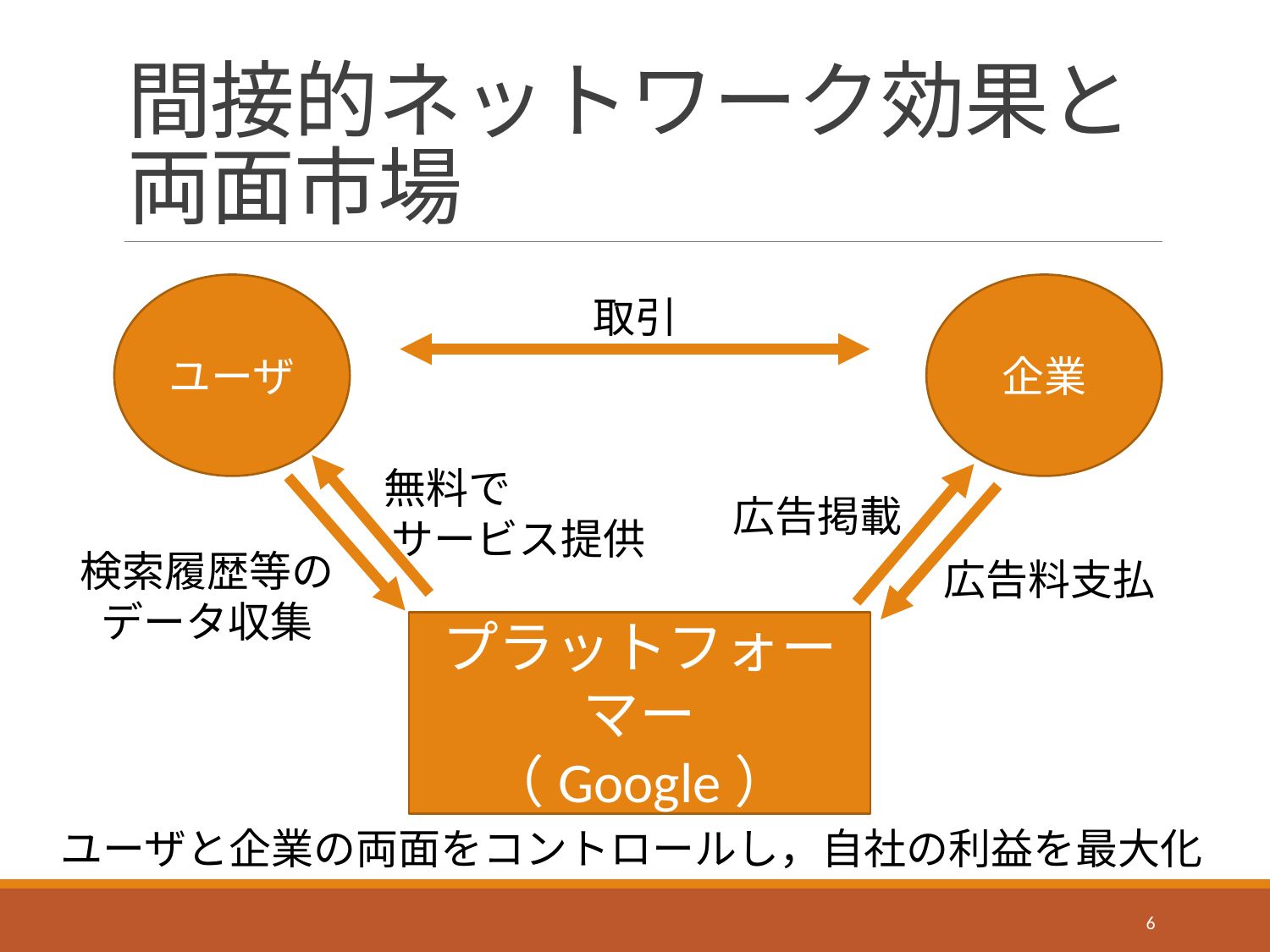

# 間接的ネットワーク効果と 両面市場
ユーザ
企業
取引
無料で
サービス提供
広告掲載
検索履歴等の
データ収集
広告料支払
プラットフォーマー
（Google）
ユーザと企業の両面をコントロールし，自社の利益を最大化
6